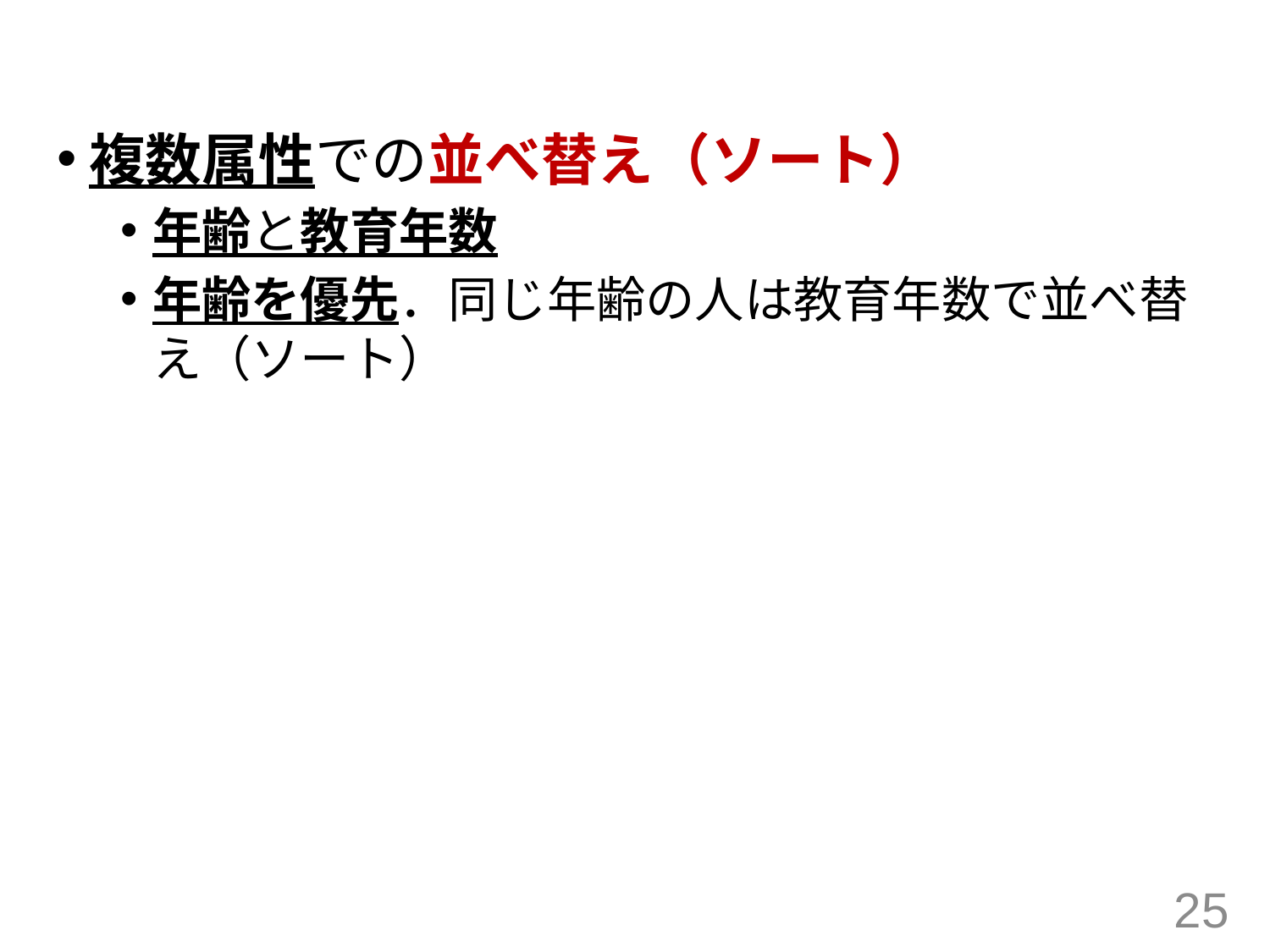

複数属性での並べ替え（ソート）
年齢と教育年数
年齢を優先．同じ年齢の人は教育年数で並べ替え（ソート）
25